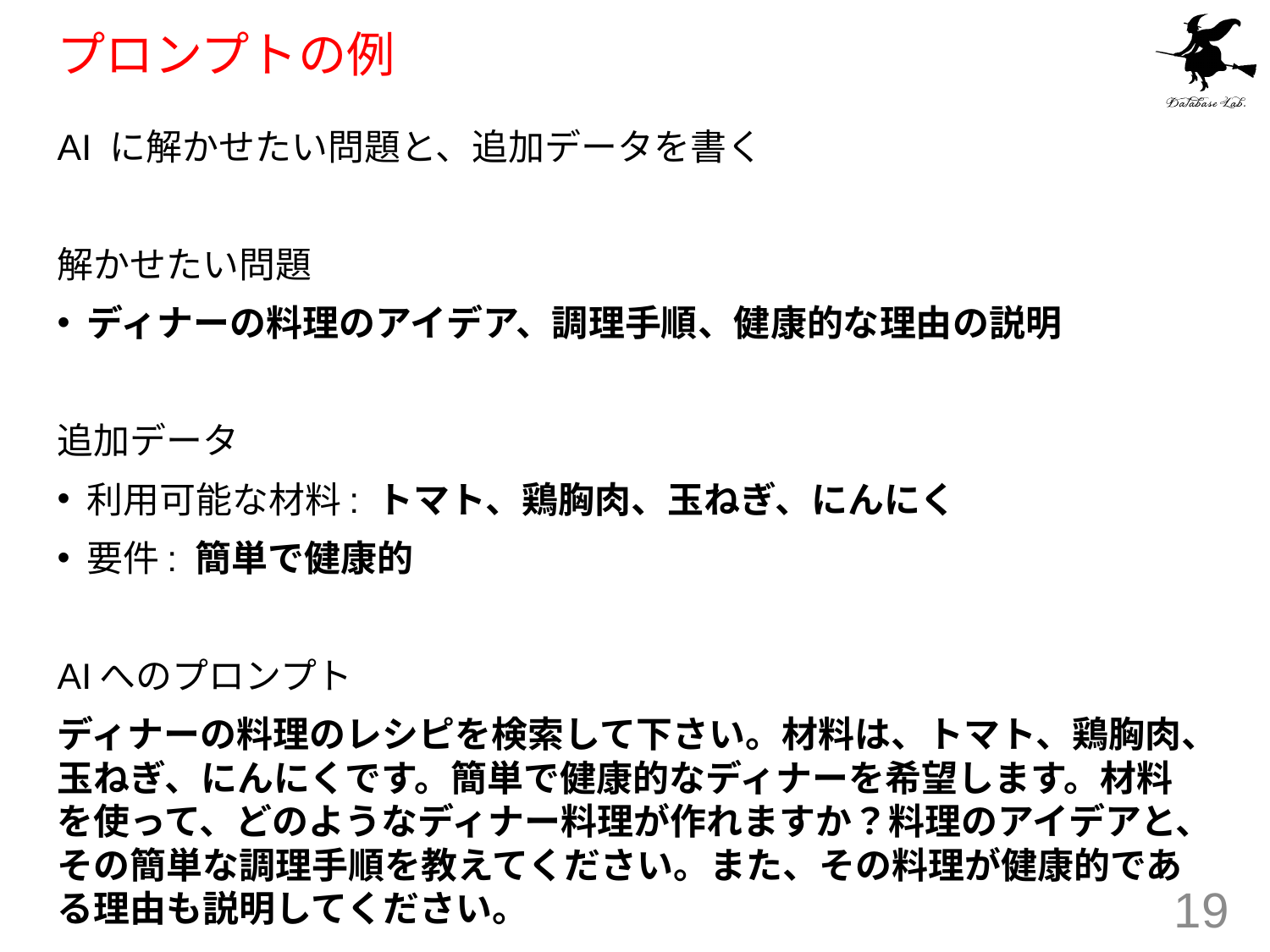

# プロンプトの例
AI に解かせたい問題と、追加データを書く

解かせたい問題
ディナーの料理のアイデア、調理手順、健康的な理由の説明

追加データ
利用可能な材料: トマト、鶏胸肉、玉ねぎ、にんにく
要件: 簡単で健康的

AIへのプロンプト
ディナーの料理のレシピを検索して下さい。材料は、トマト、鶏胸肉、玉ねぎ、にんにくです。簡単で健康的なディナーを希望します。材料を使って、どのようなディナー料理が作れますか？料理のアイデアと、その簡単な調理手順を教えてください。また、その料理が健康的である理由も説明してください。
19